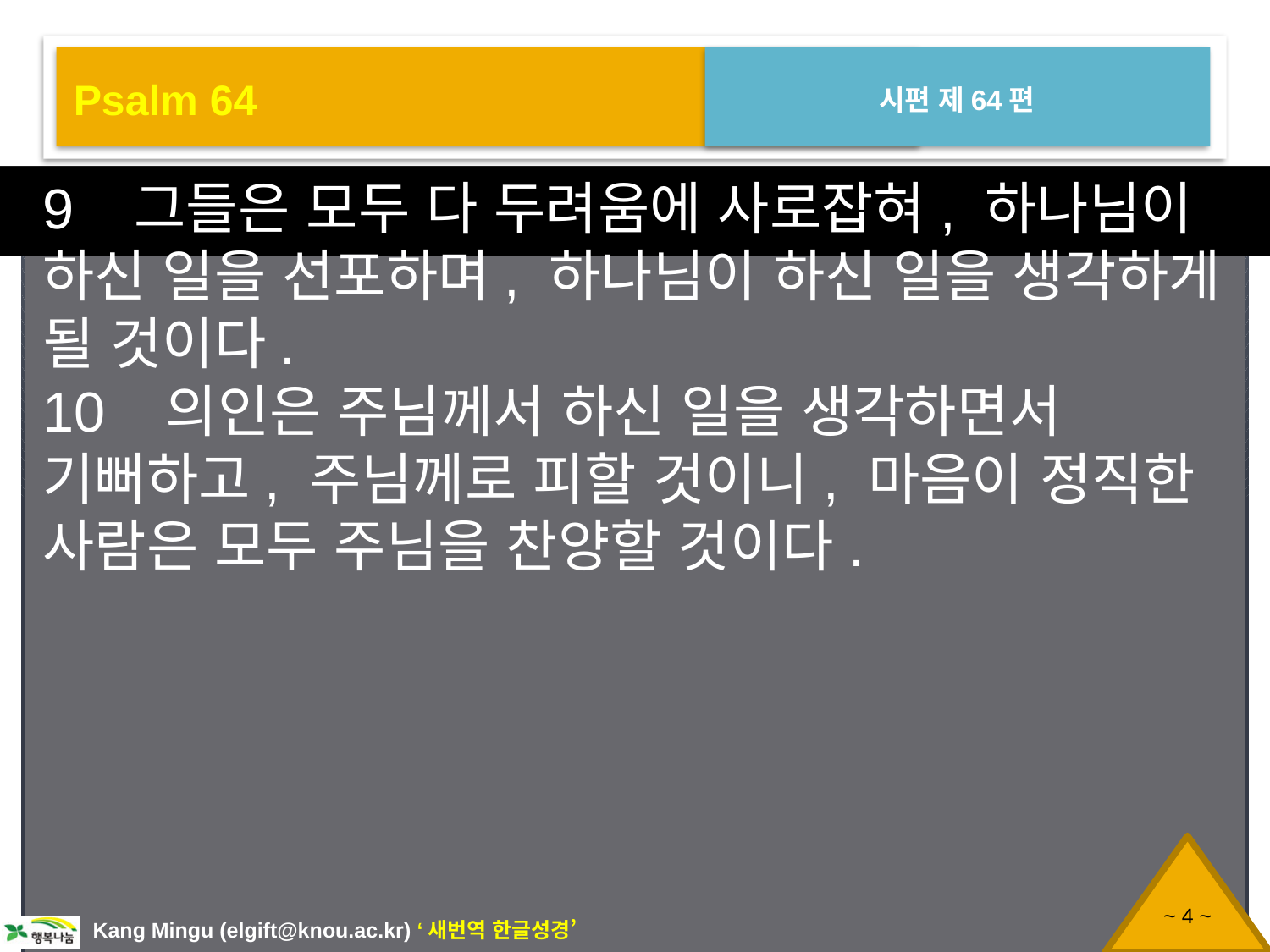

Psalm 64
시편 제64편
9   그들은 모두 다 두려움에 사로잡혀, 하나님이 하신 일을 선포하며, 하나님이 하신 일을 생각하게 될 것이다.
10   의인은 주님께서 하신 일을 생각하면서 기뻐하고, 주님께로 피할 것이니, 마음이 정직한 사람은 모두 주님을 찬양할 것이다.